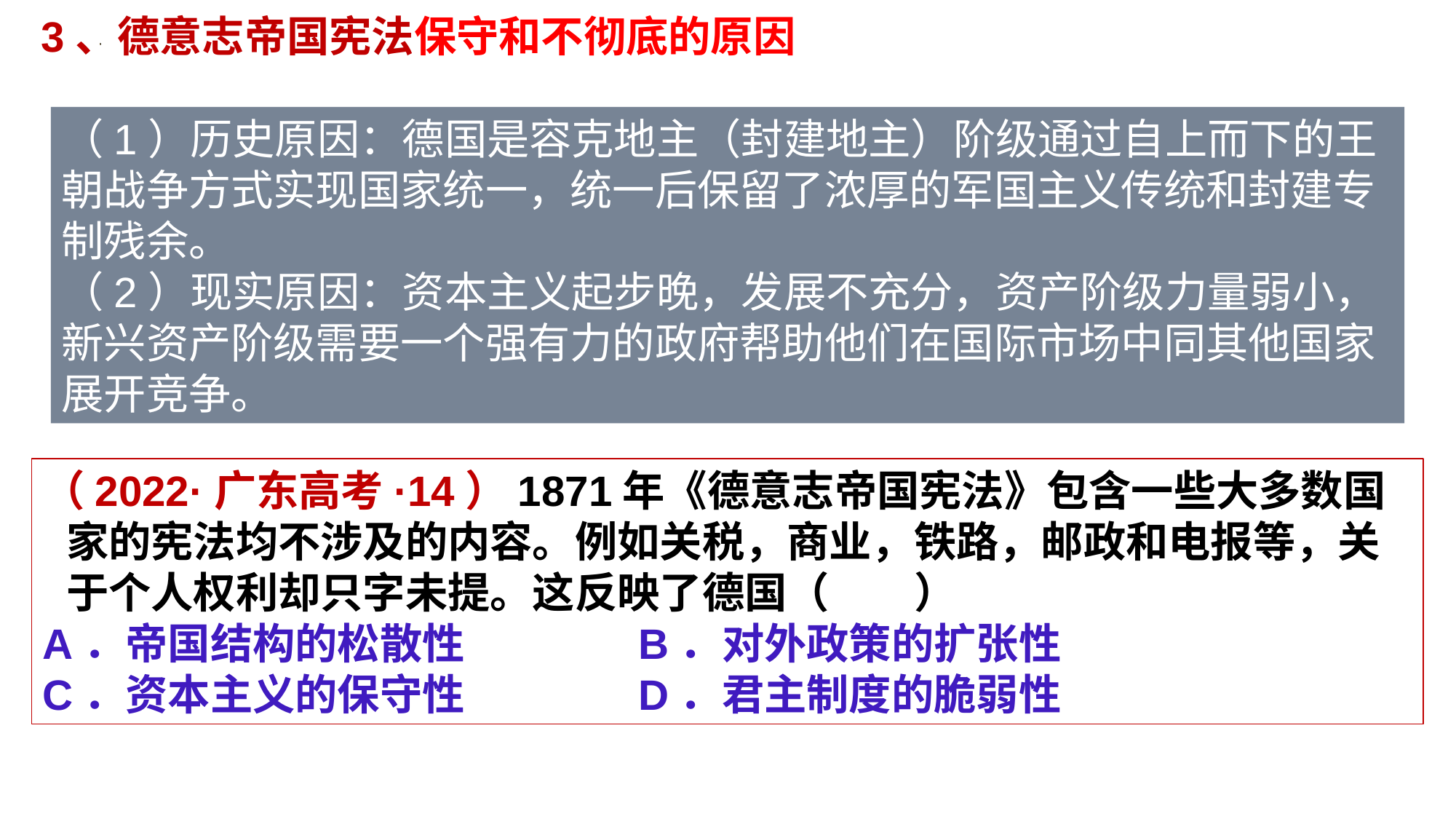

3、德意志帝国宪法保守和不彻底的原因
（1）历史原因：德国是容克地主（封建地主）阶级通过自上而下的王朝战争方式实现国家统一，统一后保留了浓厚的军国主义传统和封建专制残余。
（2）现实原因：资本主义起步晚，发展不充分，资产阶级力量弱小，新兴资产阶级需要一个强有力的政府帮助他们在国际市场中同其他国家展开竞争。
C
（2022·广东高考·14）1871年《德意志帝国宪法》包含一些大多数国家的宪法均不涉及的内容。例如关税，商业，铁路，邮政和电报等，关于个人权利却只字未提。这反映了德国（　　）
A．帝国结构的松散性                 B．对外政策的扩张性
C．资本主义的保守性                 D．君主制度的脆弱性